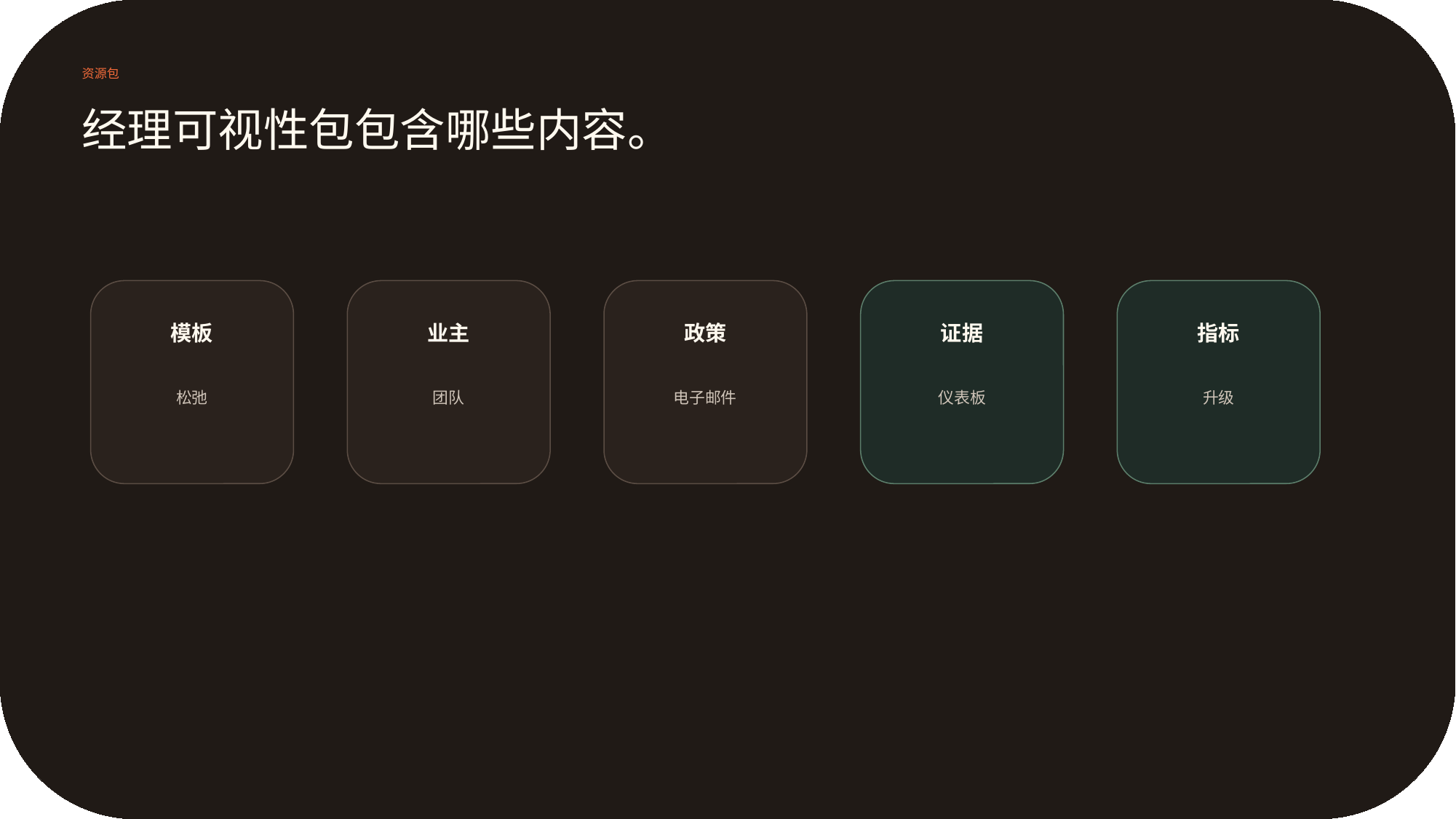

资源包
经理可视性包包含哪些内容。

模板
业主
政策
证据
指标
松弛
团队
电子邮件
仪表板
升级